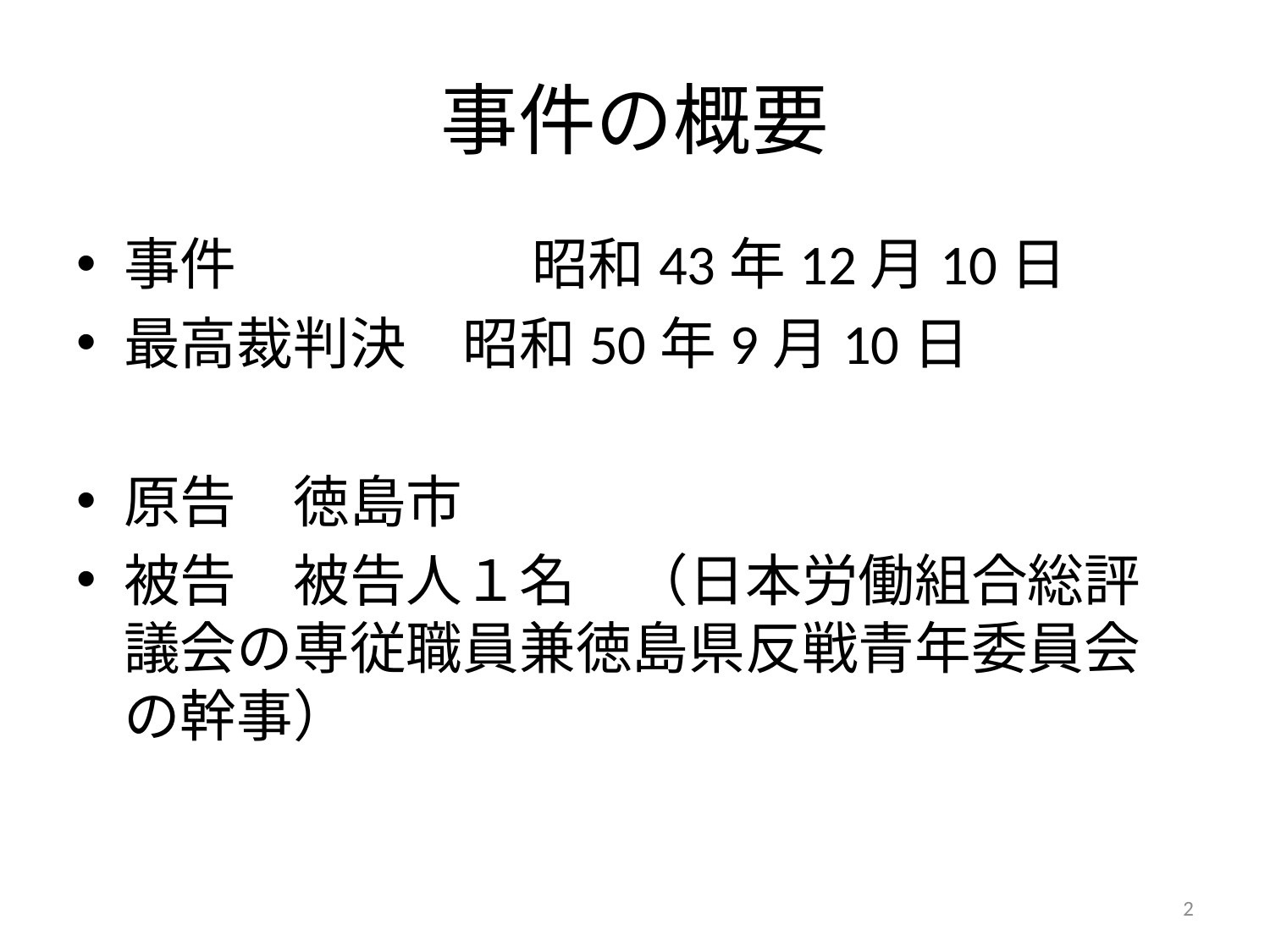

# 事件の概要
事件　　　　　 昭和43年12月10日
最高裁判決　昭和50年9月10日

原告　徳島市
被告　被告人１名　（日本労働組合総評議会の専従職員兼徳島県反戦青年委員会の幹事）

2